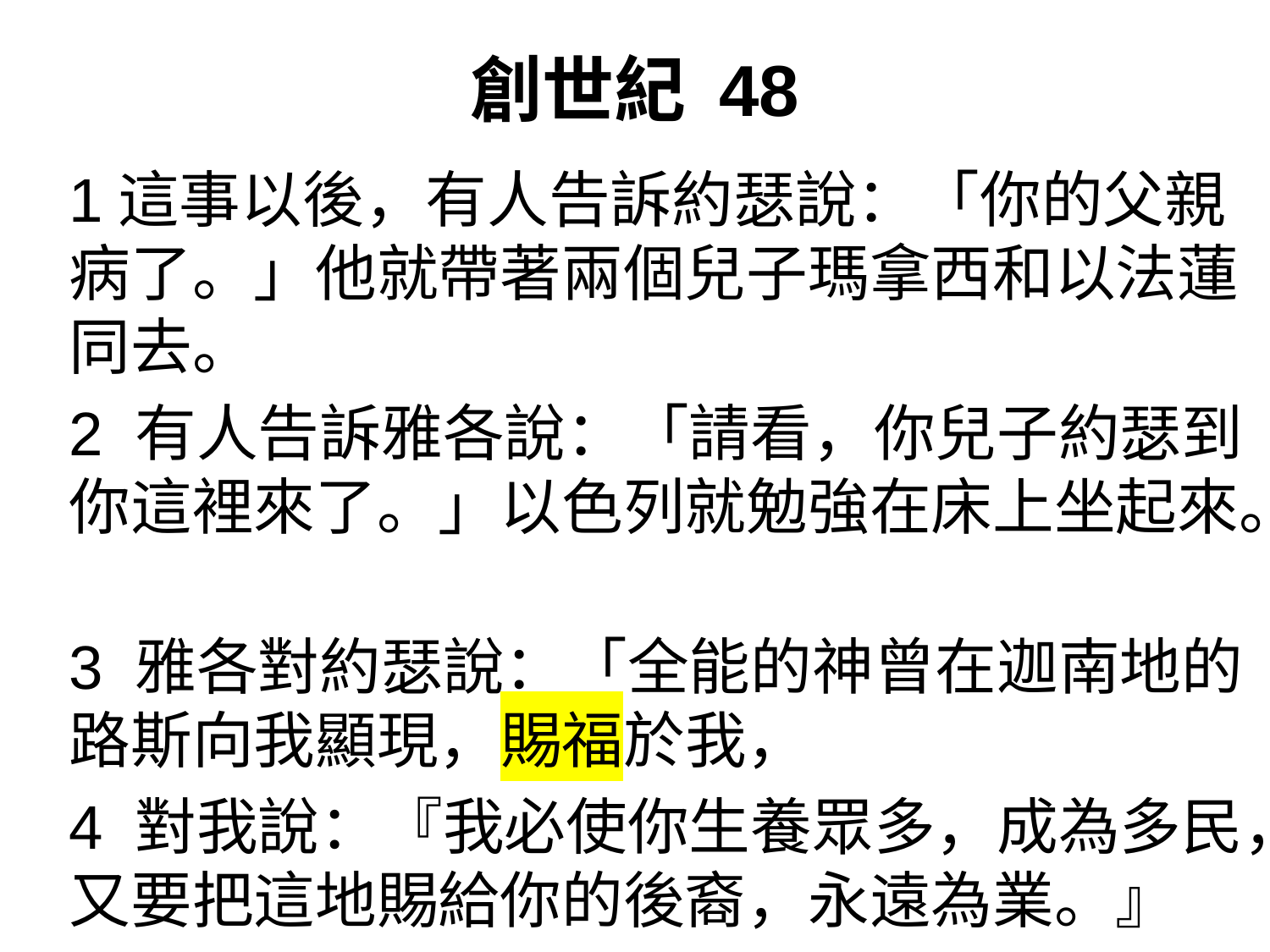

# 創世紀 48
1這事以後，有人告訴約瑟說：「你的父親病了。」他就帶著兩個兒子瑪拿西和以法蓮同去。
2 有人告訴雅各說：「請看，你兒子約瑟到你這裡來了。」以色列就勉強在床上坐起來。
3 雅各對約瑟說：「全能的神曾在迦南地的路斯向我顯現，賜福於我，
4 對我說：『我必使你生養眾多，成為多民，又要把這地賜給你的後裔，永遠為業。』